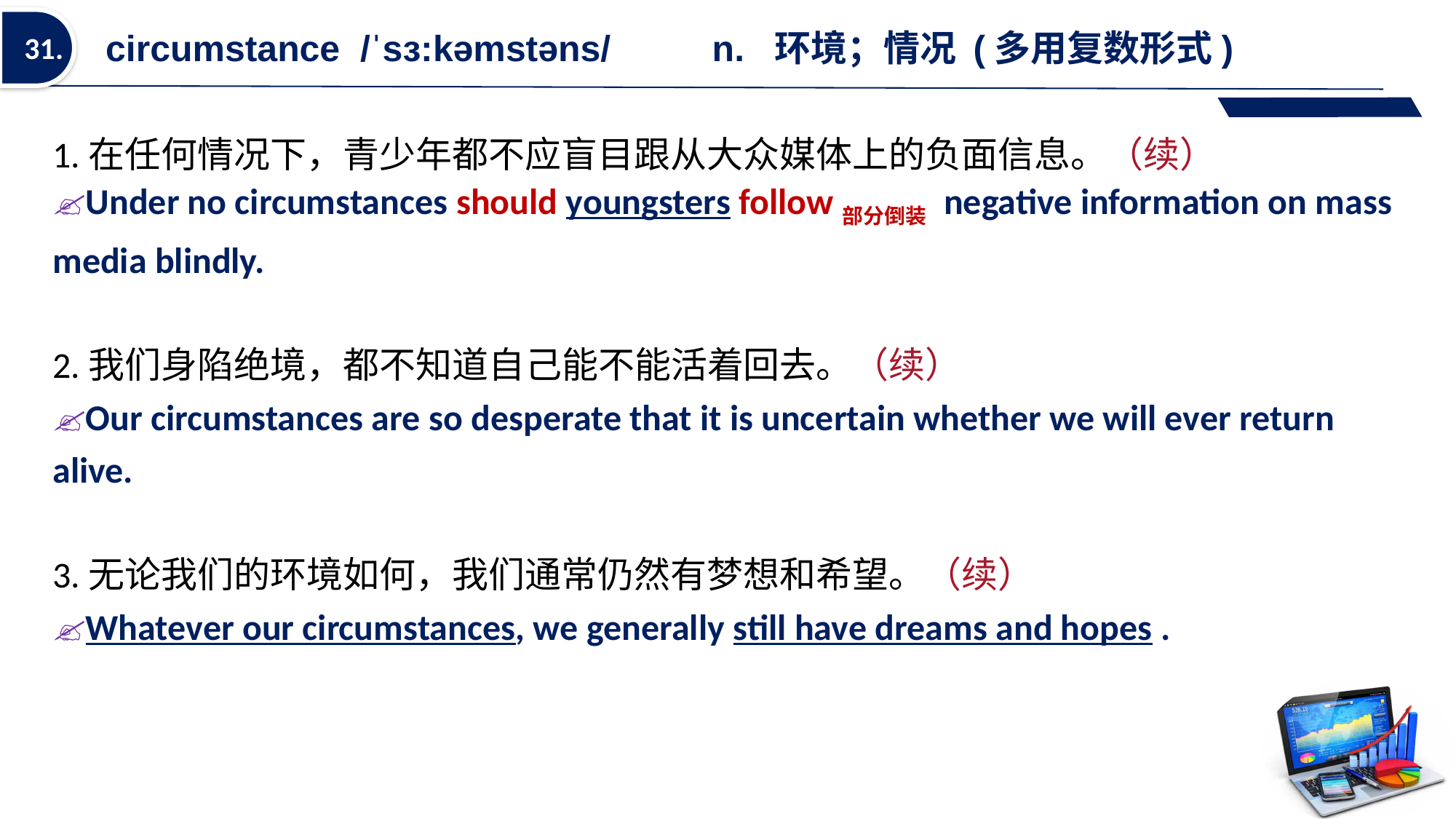

circumstance  /ˈsɜ:kəmstəns/          n.  环境；情况 (多用复数形式)

31.
1.在任何情况下，青少年都不应盲目跟从大众媒体上的负面信息。（续）
✍Under no circumstances should youngsters follow部分倒装 negative information on mass media blindly.

2.我们身陷绝境，都不知道自己能不能活着回去。（续）
✍Our circumstances are so desperate that it is uncertain whether we will ever return alive.

3.无论我们的环境如何，我们通常仍然有梦想和希望。（续）
✍Whatever our circumstances, we generally still have dreams and hopes .